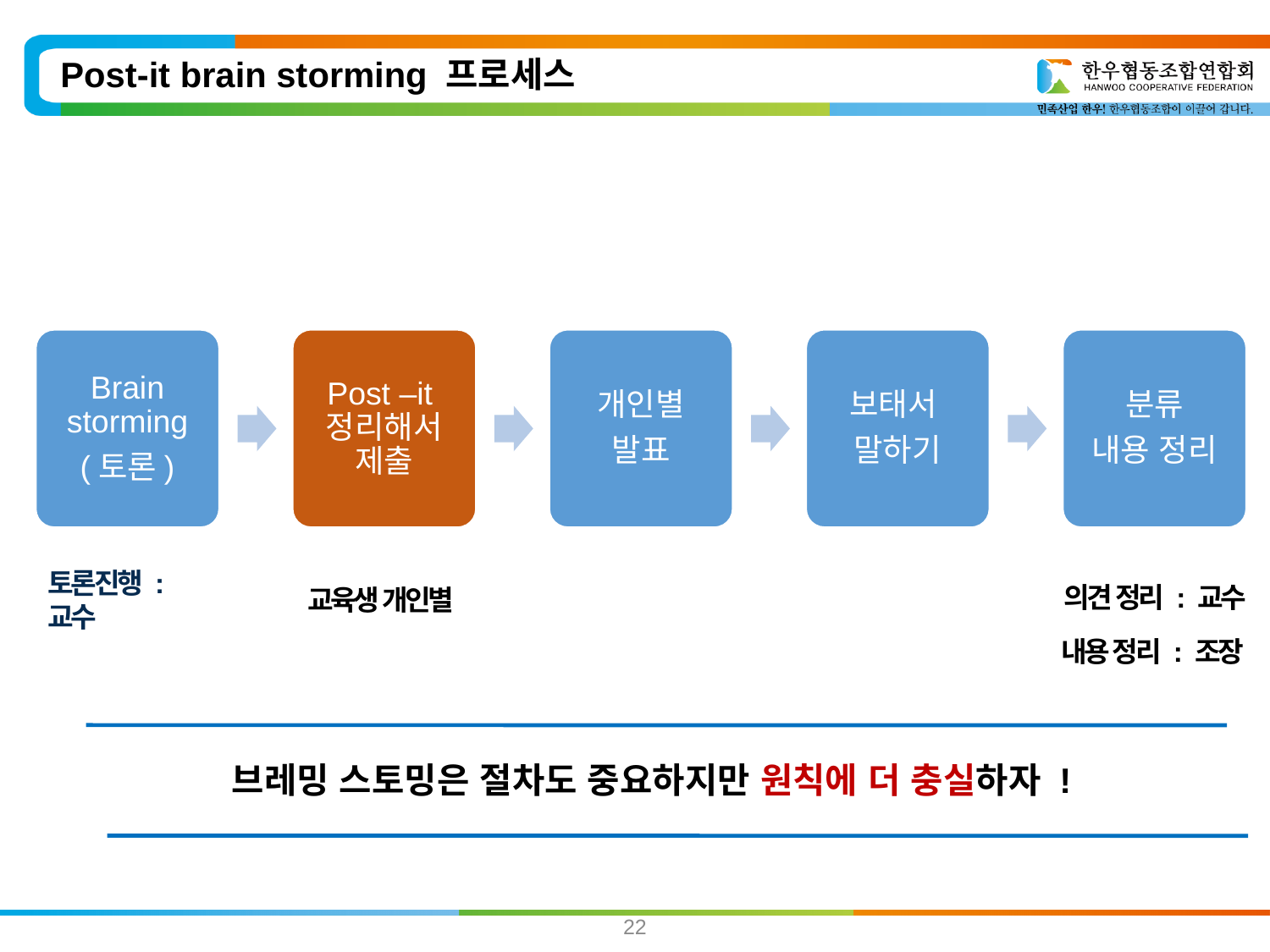

Post-it brain storming 프로세스
Brain storming
(토론)

Post –it  정리해서 제출

개인별
발표

보태서
말하기

분류
내용 정리
의견 정리 : 교수
토론진행 : 교수
교육생 개인별
내용 정리 : 조장
브레밍 스토밍은 절차도 중요하지만 원칙에 더 충실하자 !